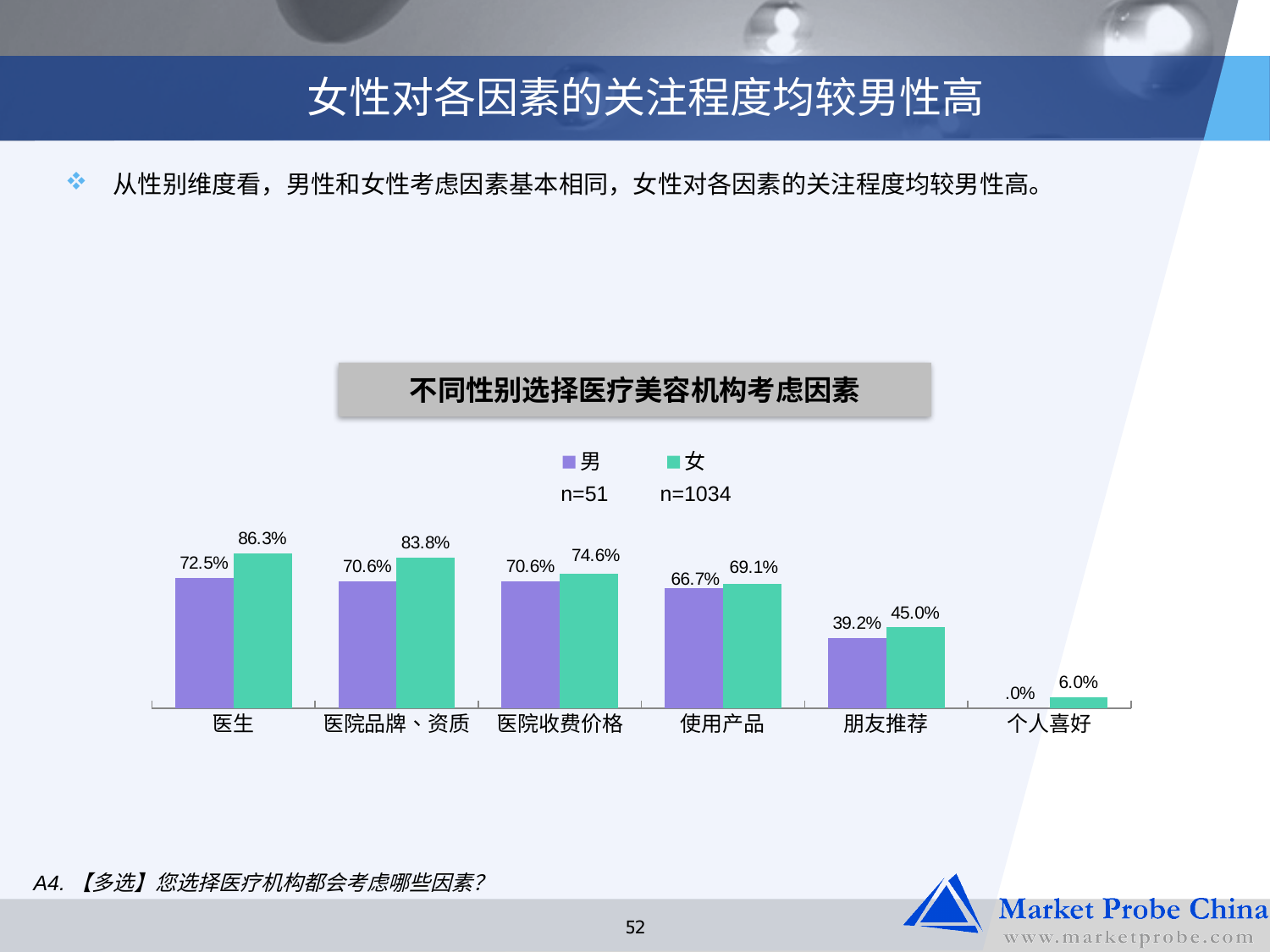

# 女性对各因素的关注程度均较男性高
从性别维度看，男性和女性考虑因素基本相同，女性对各因素的关注程度均较男性高。
不同性别选择医疗美容机构考虑因素

### Chart

| Category | 男 | 女 |
|---|---|---|
| 医生 | 0.7254901960784317 | 0.8626692456479691 |
| 医院品牌、资质 | 0.7058823529411766 | 0.8384912959381048 |
| 医院收费价格 | 0.7058823529411766 | 0.7456479690522244 |
| 使用产品 | 0.6666666666666667 | 0.6905222437137332 |
| 朋友推荐 | 0.3921568627450983 | 0.44970986460348167 |
| 个人喜好 | 0.0 | 0.059961315280464215 |
| n=51 | n=1034 |
| --- | --- |
A4.【多选】您选择医疗机构都会考虑哪些因素？
52